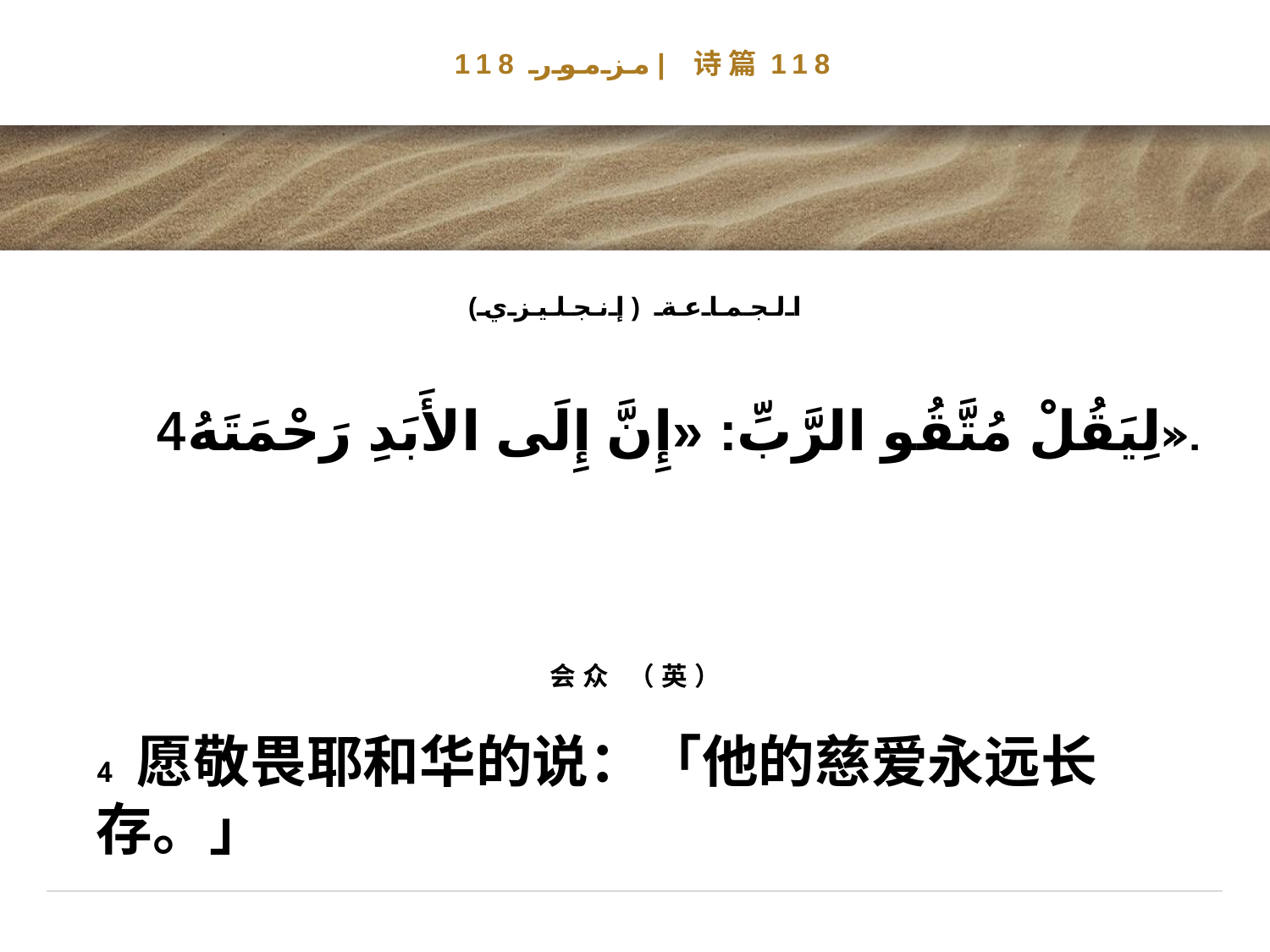

# مزمور 118| 诗篇118
الجماعة (إنجليزي)
 4لِيَقُلْ مُتَّقُو الرَّبِّ: «إِنَّ إِلَى الأَبَدِ رَحْمَتَهُ».
会众 （英）
4 愿敬畏耶和华的说：「他的慈爱永远长存。」